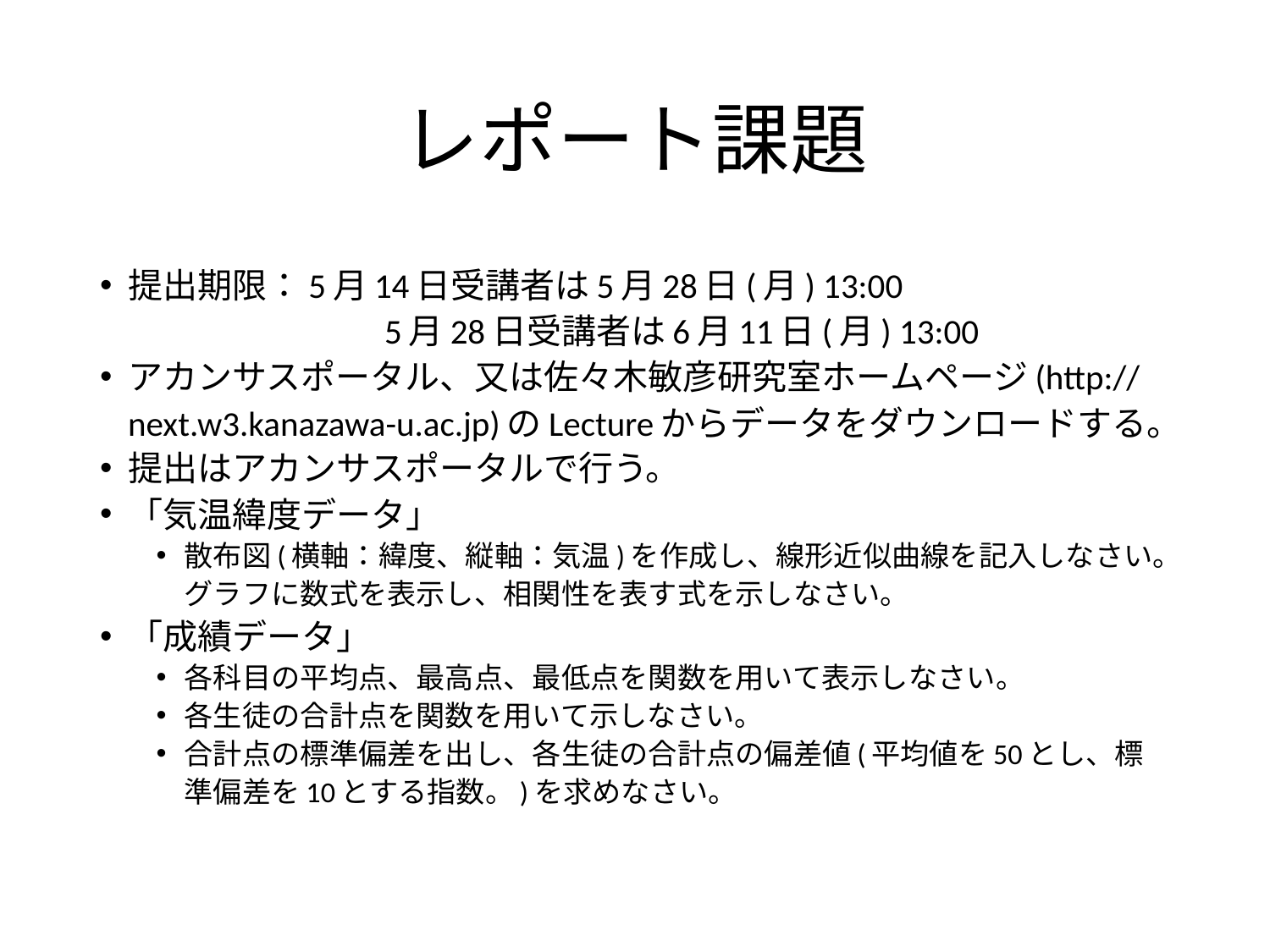

# レポート課題
提出期限：5月14日受講者は5月28日(月) 13:00
　　　　　　　　5月28日受講者は6月11日(月) 13:00
アカンサスポータル、又は佐々木敏彦研究室ホームページ(http://next.w3.kanazawa-u.ac.jp)のLectureからデータをダウンロードする。
提出はアカンサスポータルで行う。
「気温緯度データ」
散布図(横軸：緯度、縦軸：気温)を作成し、線形近似曲線を記入しなさい。グラフに数式を表示し、相関性を表す式を示しなさい。
「成績データ」
各科目の平均点、最高点、最低点を関数を用いて表示しなさい。
各生徒の合計点を関数を用いて示しなさい。
合計点の標準偏差を出し、各生徒の合計点の偏差値(平均値を50とし、標準偏差を10とする指数。)を求めなさい。